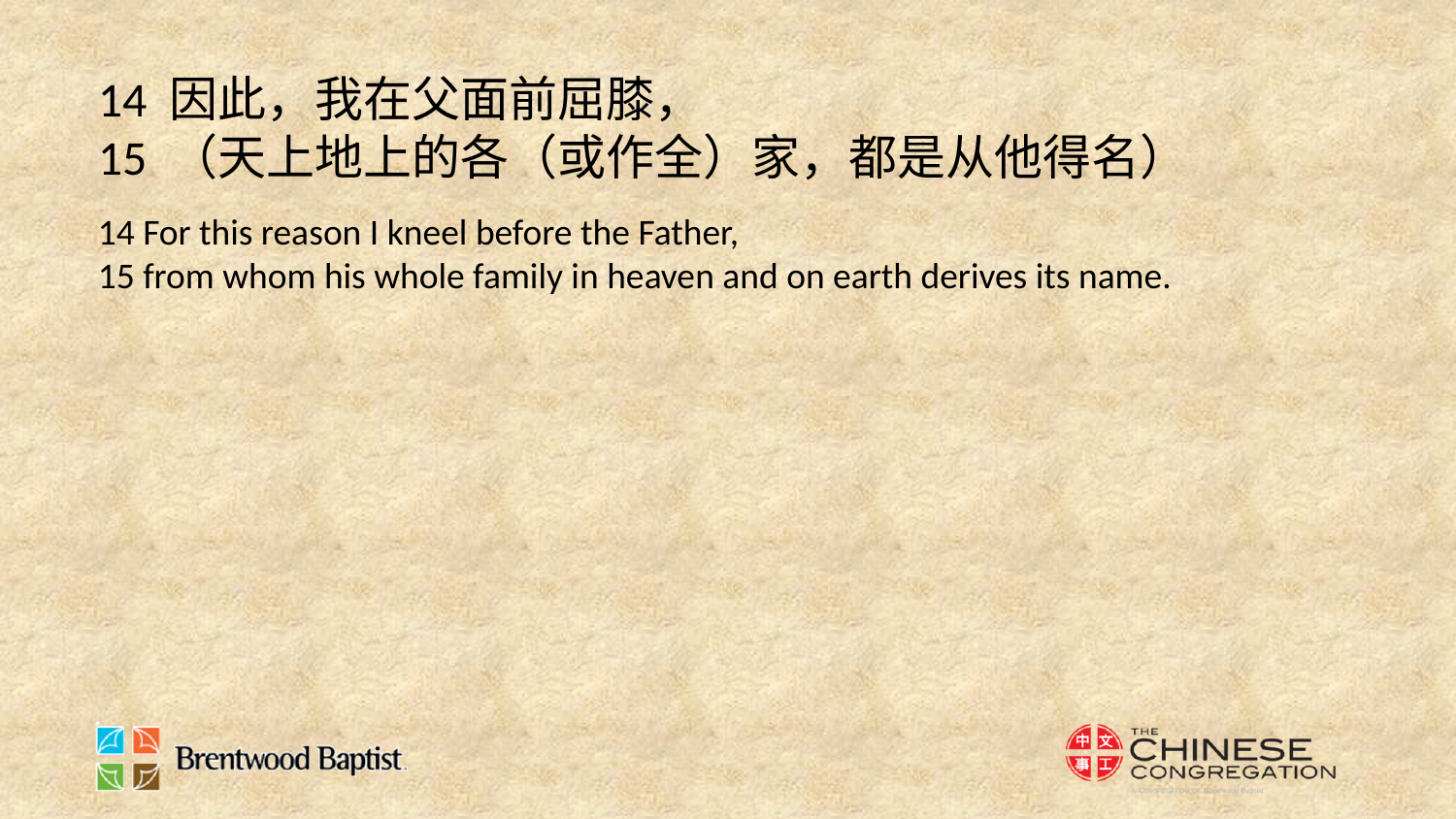

14 因此，我在父面前屈膝，
15 （天上地上的各（或作全）家，都是从他得名）

14 For this reason I kneel before the Father,
15 from whom his whole family in heaven and on earth derives its name.